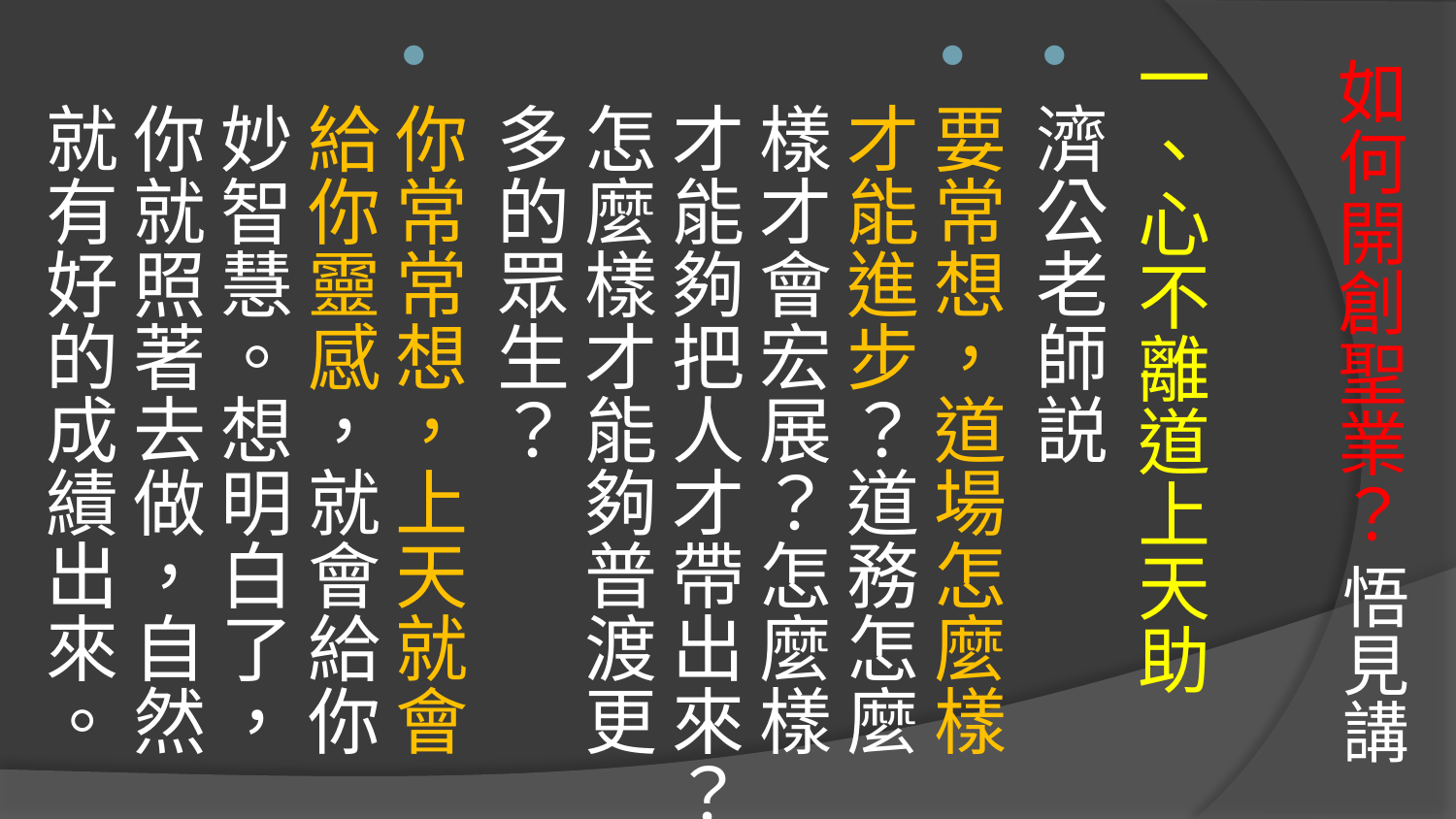

一、心不離道上天助
濟公老師説
要常想，道場怎麼樣才能進步？道務怎麼樣才會宏展？怎麼樣才能夠把人才帶出來？怎麼樣才能夠普渡更多的眾生？
你常常想，上天就會給你靈感，就會給你妙智慧。想明白了，你就照著去做，自然就有好的成績出來。
# 如何開創聖業？ 悟見講